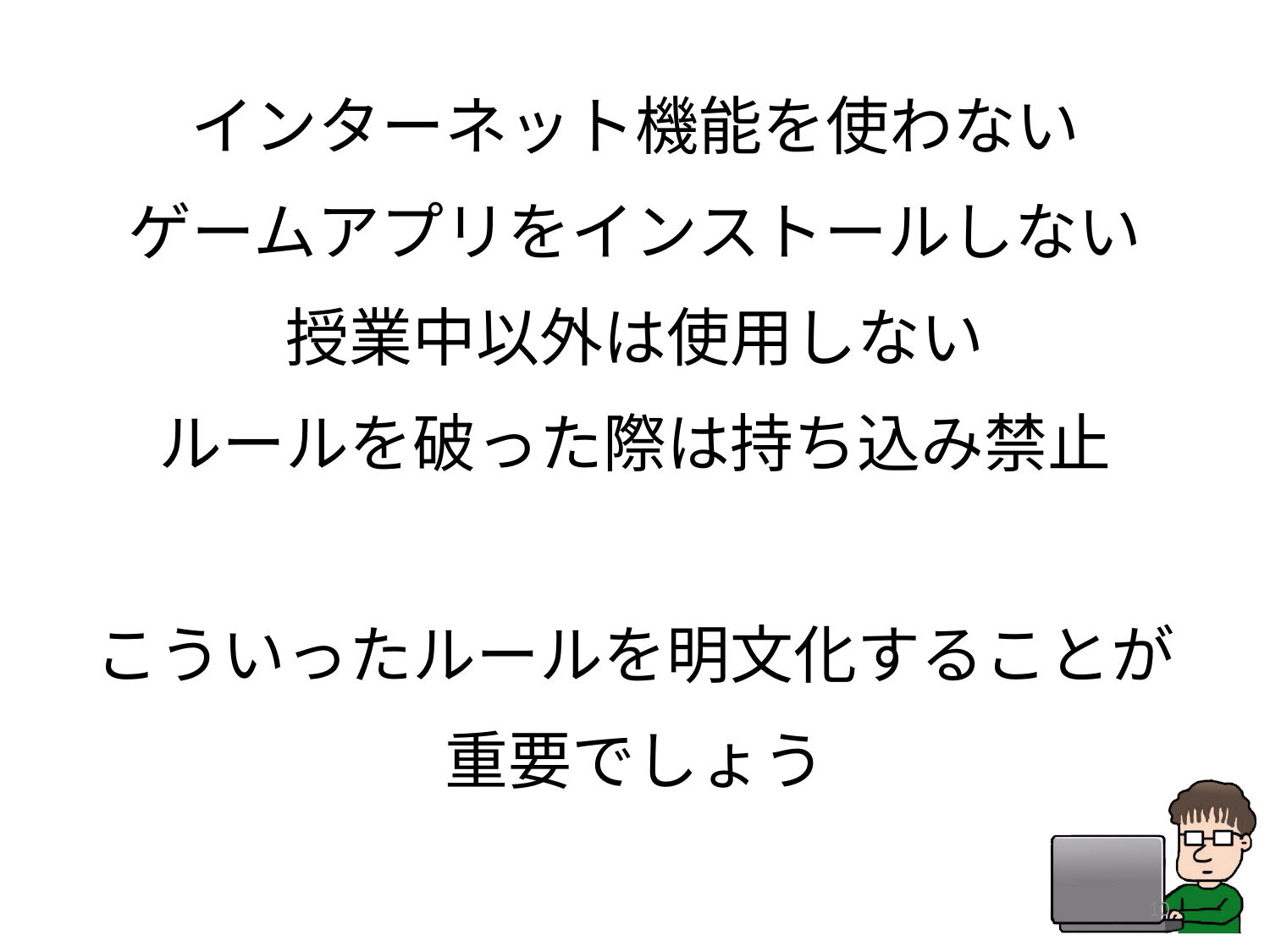

インターネット機能を使わない
ゲームアプリをインストールしない
授業中以外は使用しない
ルールを破った際は持ち込み禁止

こういったルールを明文化することが
重要でしょう
10